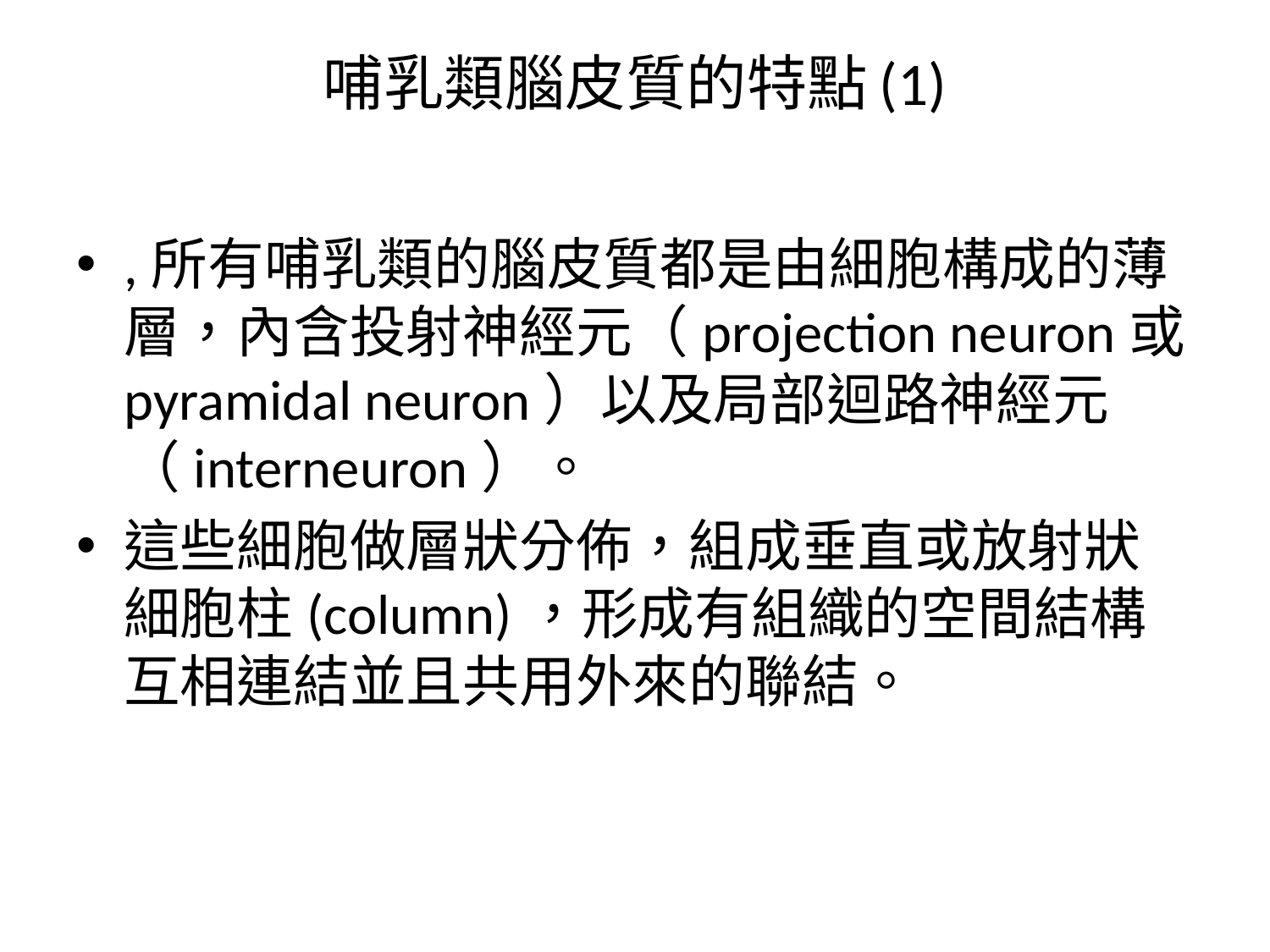

# 哺乳類腦皮質的特點(1)
,所有哺乳類的腦皮質都是由細胞構成的薄層，內含投射神經元（projection neuron或pyramidal neuron）以及局部迴路神經元（interneuron）。
這些細胞做層狀分佈，組成垂直或放射狀細胞柱(column)，形成有組織的空間結構互相連結並且共用外來的聯結。